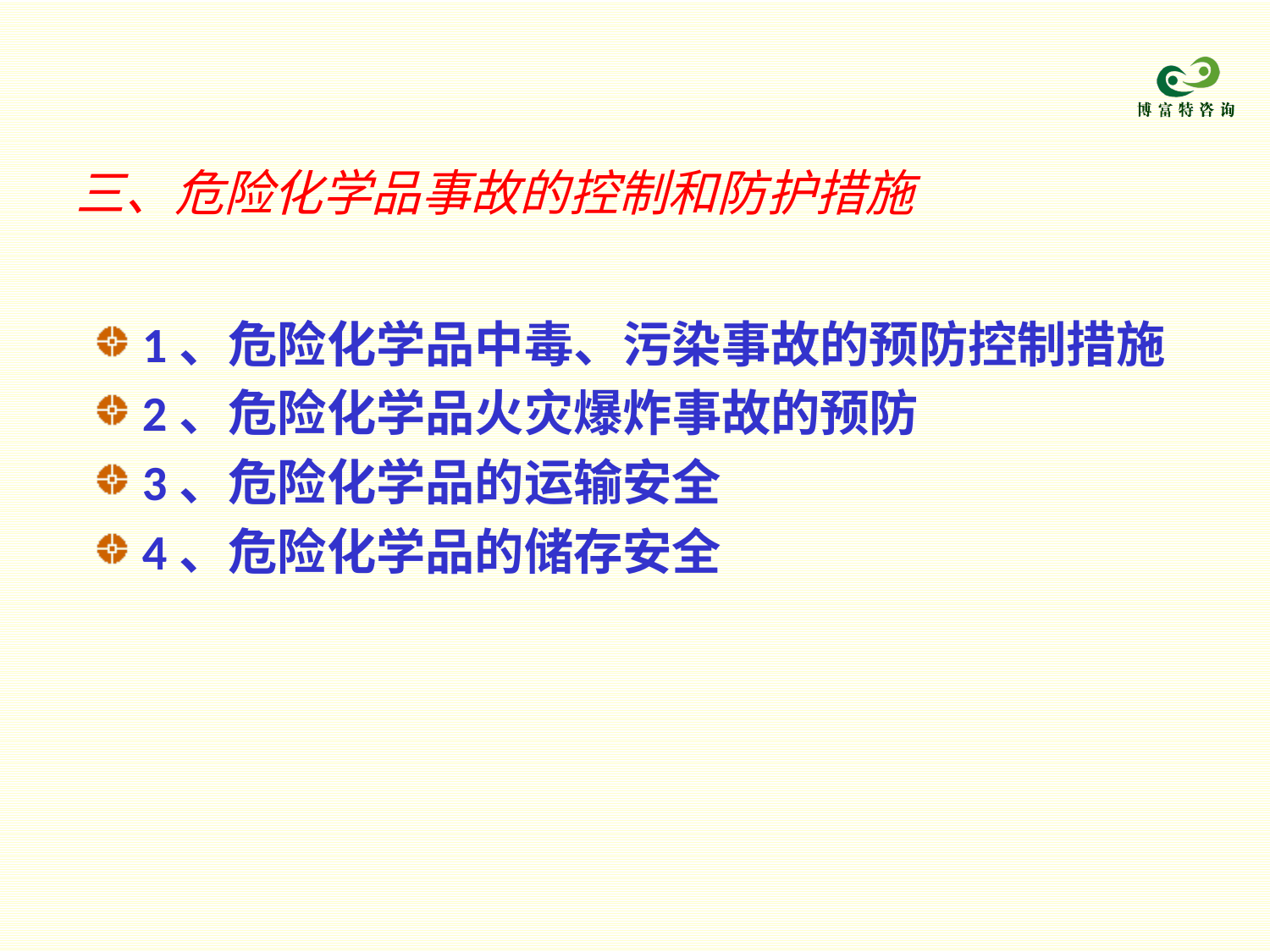

三、危险化学品事故的控制和防护措施

1、危险化学品中毒、污染事故的预防控制措施
2、危险化学品火灾爆炸事故的预防
3、危险化学品的运输安全
4、危险化学品的储存安全